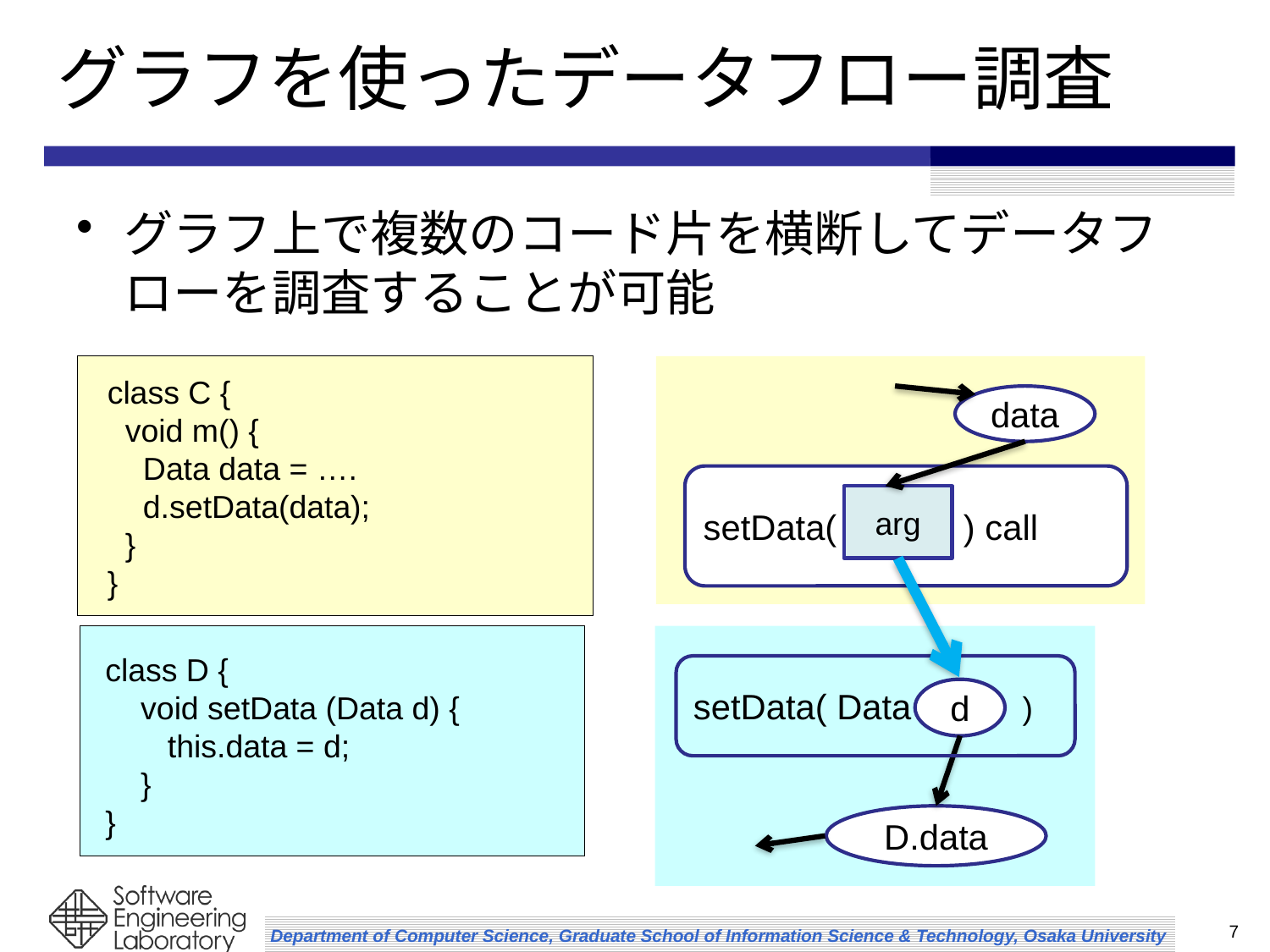

# グラフを使ったデータフロー調査
グラフ上で複数のコード片を横断してデータフローを調査することが可能

class C {
  void m() {
    Data data = ….
    d.setData(data);
  }
}
data
setData(             ) call
arg

class D {
    void setData (Data d) {
       this.data = d;
    }
}
setData( Data            )
d
D.data
7